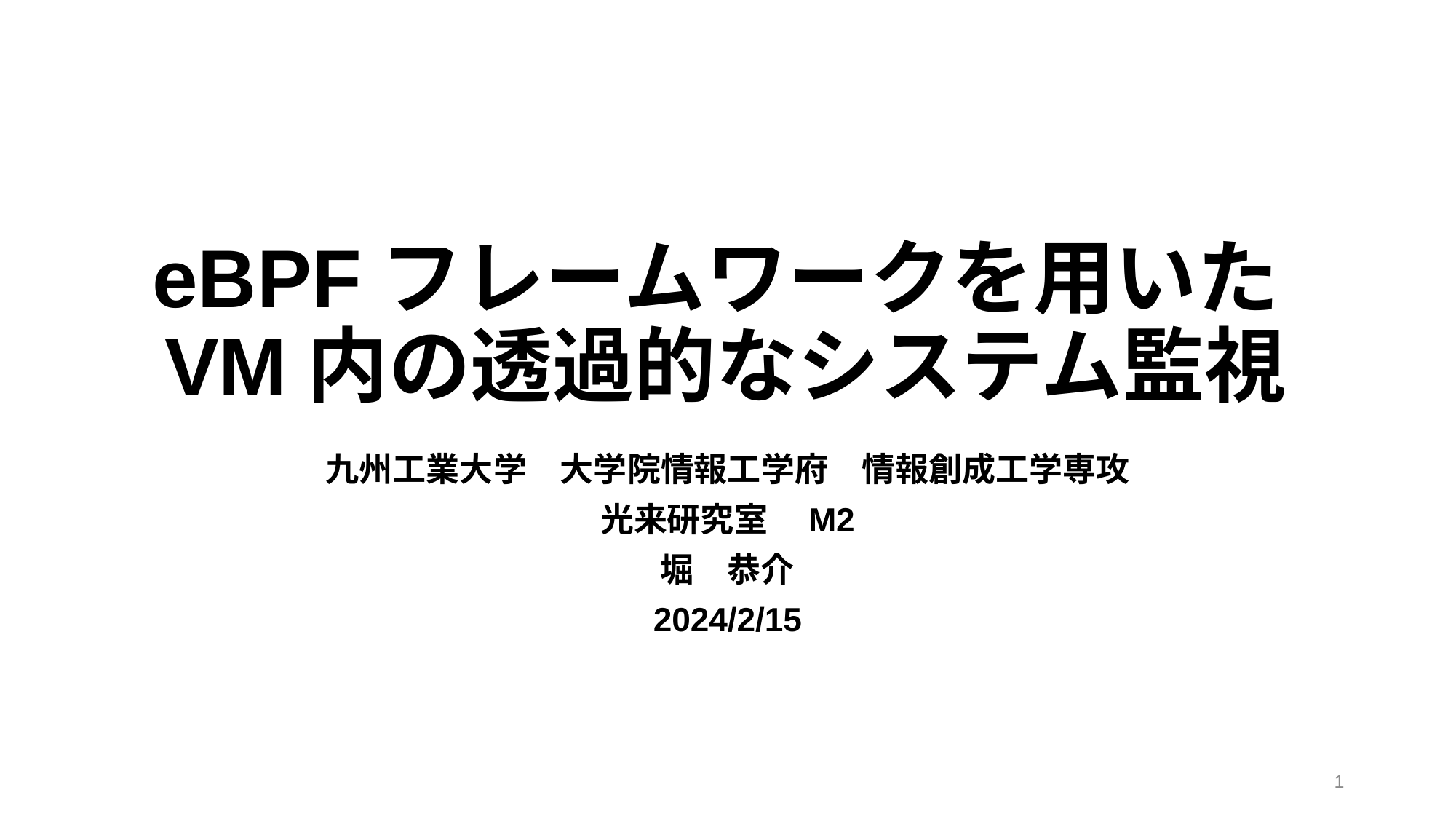

# eBPFフレームワークを用いたVM内の透過的なシステム監視
九州工業大学　大学院情報工学府　情報創成工学専攻
光来研究室　M2
堀　恭介
2024/2/15

1